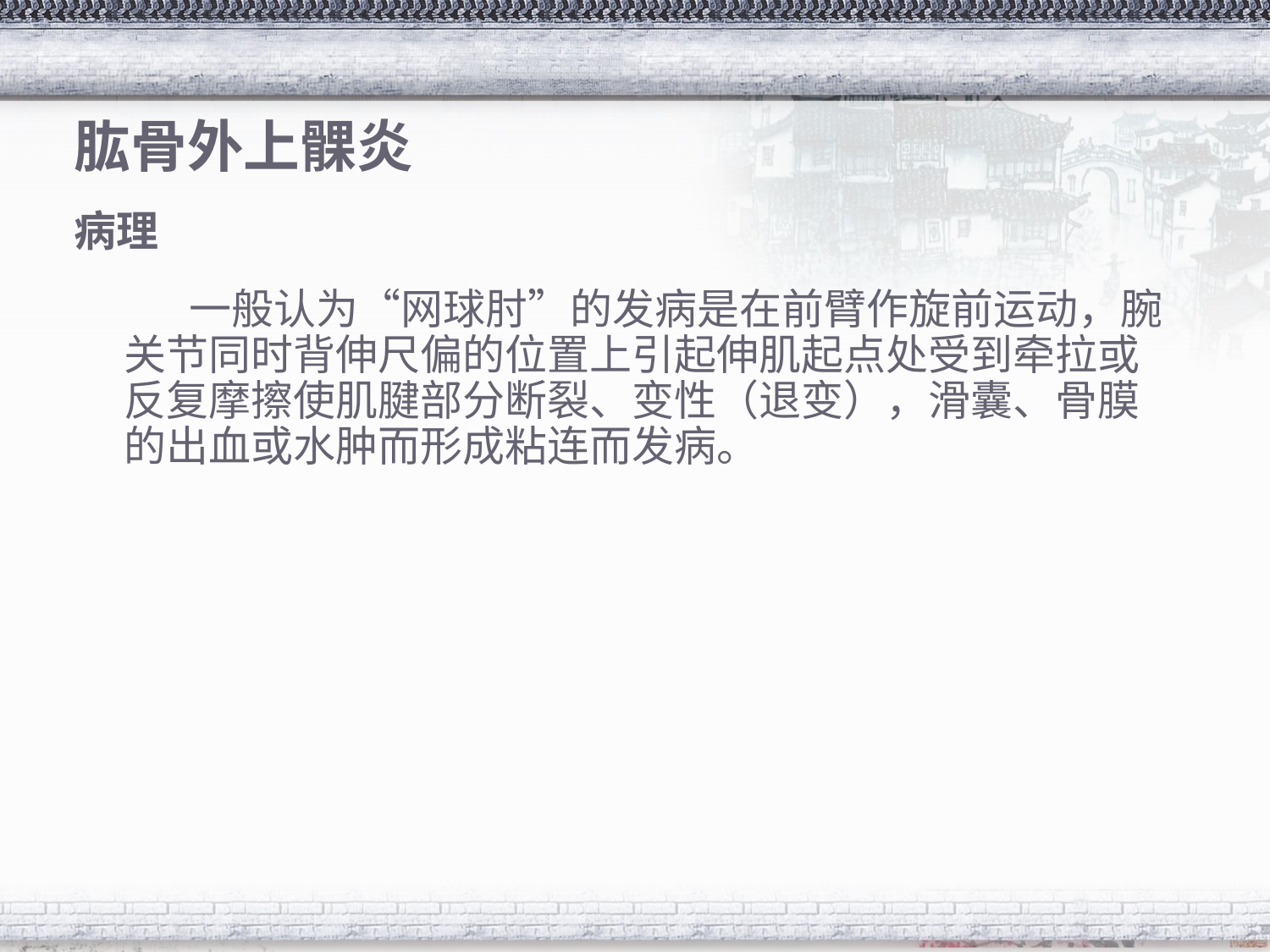

# 肱骨外上髁炎
病理
           一般认为“网球肘”的发病是在前臂作旋前运动，腕关节同时背伸尺偏的位置上引起伸肌起点处受到牵拉或反复摩擦使肌腱部分断裂、变性（退变），滑囊、骨膜的出血或水肿而形成粘连而发病。